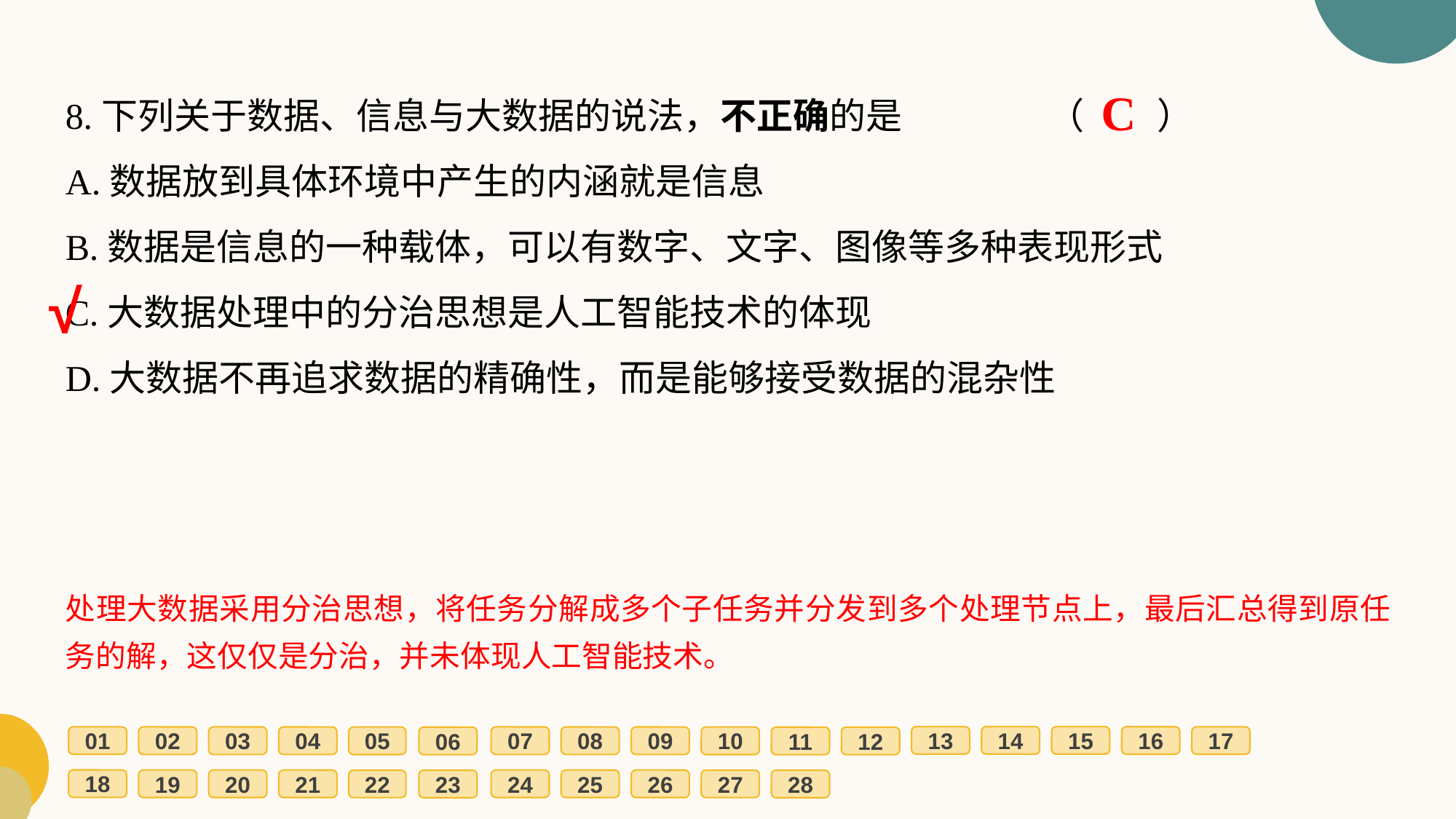

8.下列关于数据、信息与大数据的说法，不正确的是		（　　）
A.数据放到具体环境中产生的内涵就是信息
B.数据是信息的一种载体，可以有数字、文字、图像等多种表现形式
C.大数据处理中的分治思想是人工智能技术的体现
D.大数据不再追求数据的精确性，而是能够接受数据的混杂性
C
√
处理大数据采用分治思想，将任务分解成多个子任务并分发到多个处理节点上，最后汇总得到原任务的解，这仅仅是分治，并未体现人工智能技术。